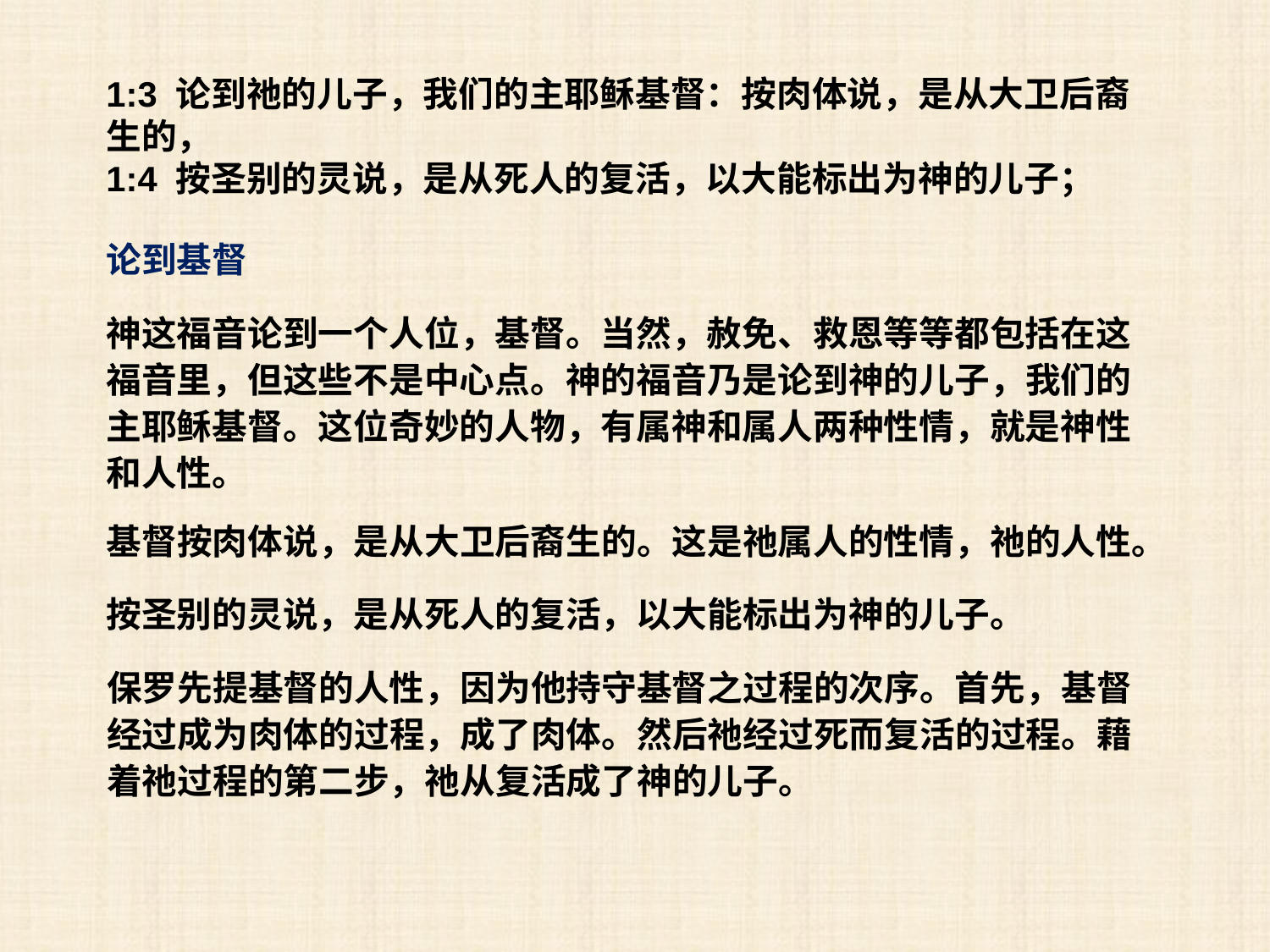

1:3 论到祂的儿子，我们的主耶稣基督：按肉体说，是从大卫后裔生的，
1:4 按圣别的灵说，是从死人的复活，以大能标出为神的儿子；
论到基督
神这福音论到一个人位，基督。当然，赦免、救恩等等都包括在这福音里，但这些不是中心点。神的福音乃是论到神的儿子，我们的主耶稣基督。这位奇妙的人物，有属神和属人两种性情，就是神性和人性。
基督按肉体说，是从大卫后裔生的。这是祂属人的性情，祂的人性。
按圣别的灵说，是从死人的复活，以大能标出为神的儿子。
保罗先提基督的人性，因为他持守基督之过程的次序。首先，基督经过成为肉体的过程，成了肉体。然后祂经过死而复活的过程。藉着祂过程的第二步，祂从复活成了神的儿子。